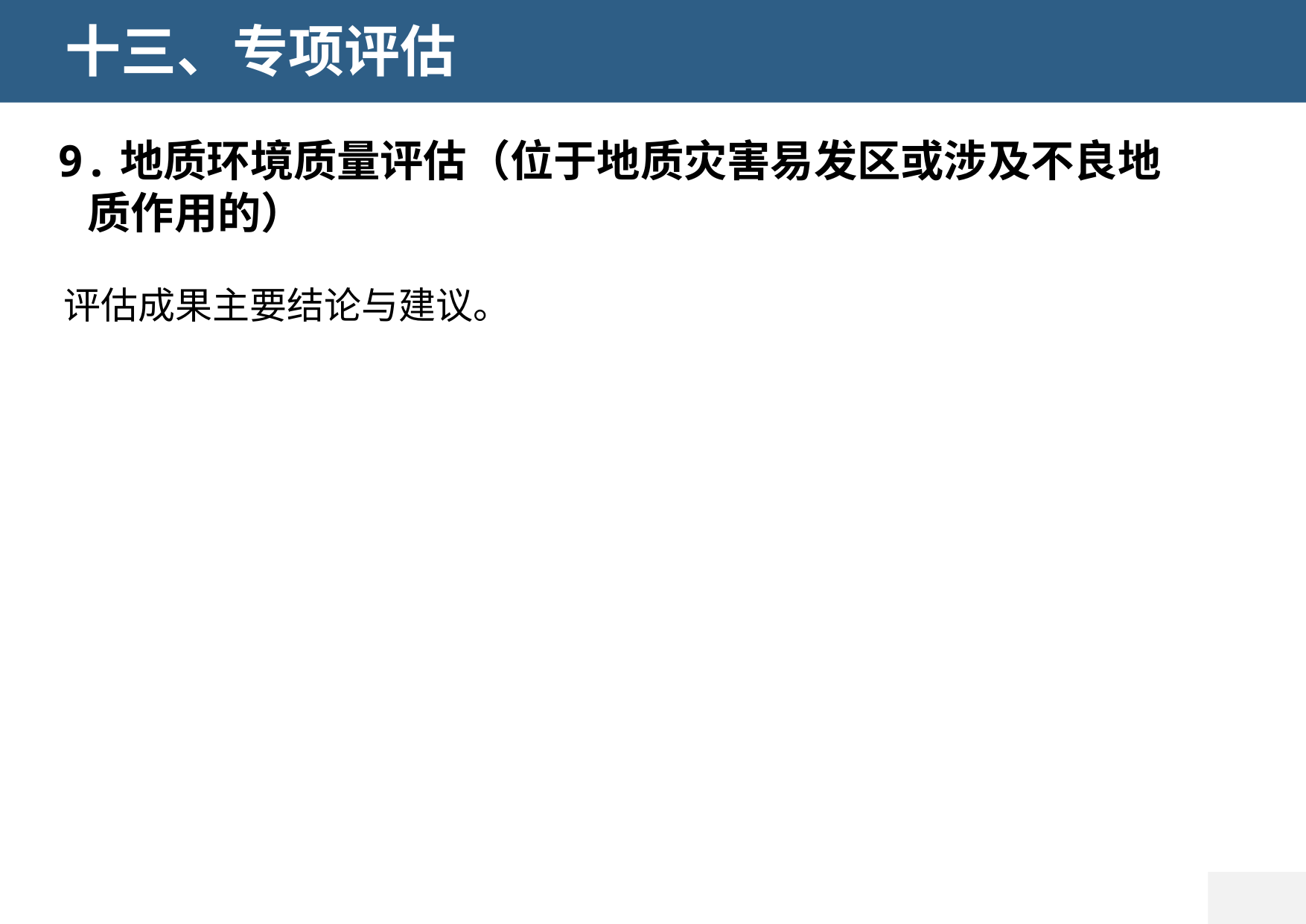

十三、专项评估
9.地质环境质量评估（位于地质灾害易发区或涉及不良地
  质作用的）
评估成果主要结论与建议。
77